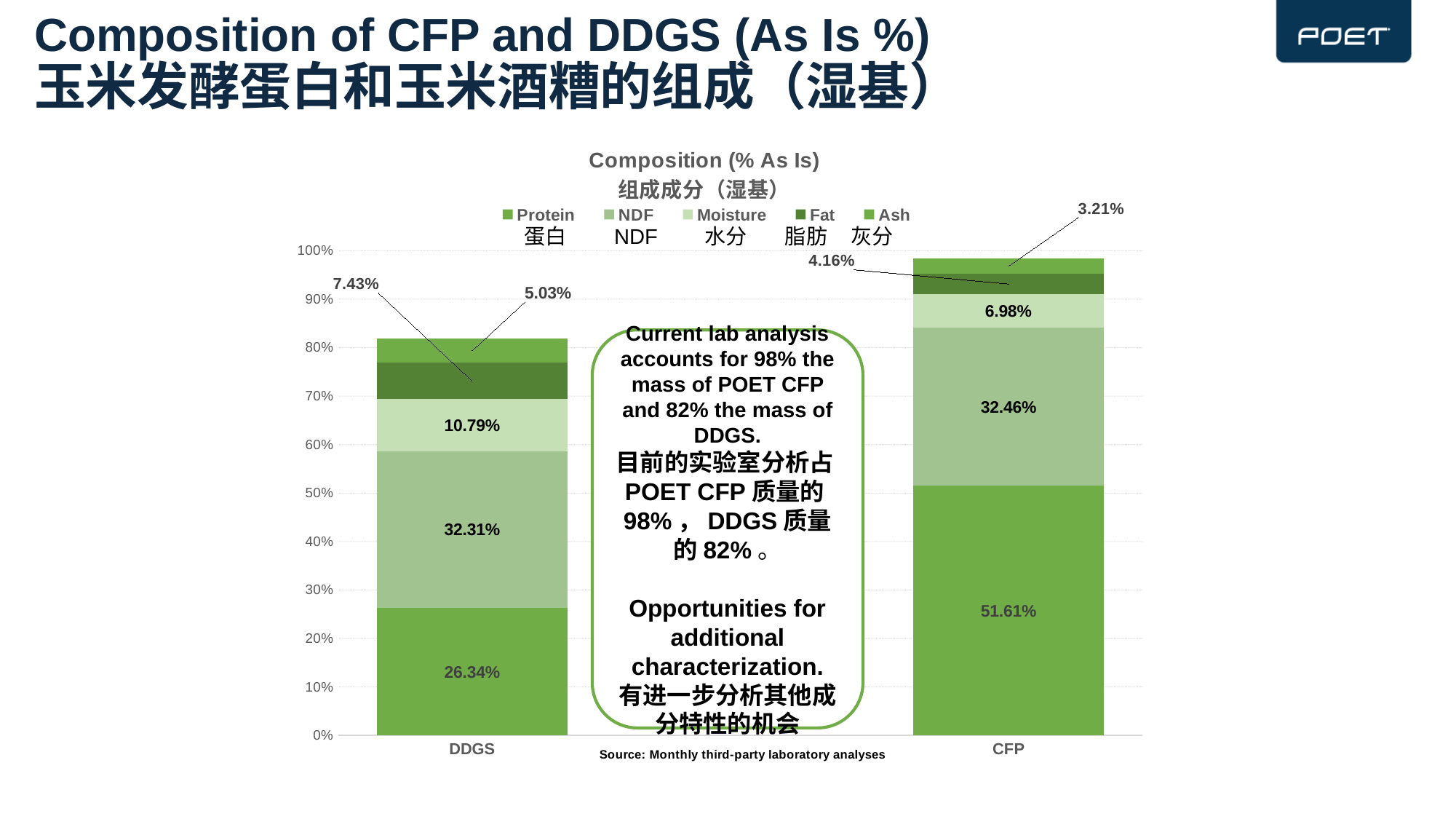

# Composition of CFP and DDGS (As Is %) 玉米发酵蛋白和玉米酒糟的组成（湿基）

### Chart: Composition (% As Is)
组成成分（湿基）

| Category | Protein | NDF | Moisture | Fat | Ash |
|---|---|---|---|---|---|
| DDGS | 0.2634142961735417 | 0.3230893002548937 | 0.10785013364679166 | 0.07427043782812501 | 0.050302420361729154 |
|  | None | None | None | None | None |
| CFP | 0.5160866836875 | 0.32460697219340434 | 0.0697535512291875 | 0.04158859981629166 | 0.03206797815583333 |
蛋白         NDF       水分        脂肪     灰分
Current lab analysis accounts for 98% the mass of POET CFP and 82% the mass of DDGS.
目前的实验室分析占POET CFP质量的98%，DDGS质量的82%。

Opportunities for additional characterization.
有进一步分析其他成分特性的机会